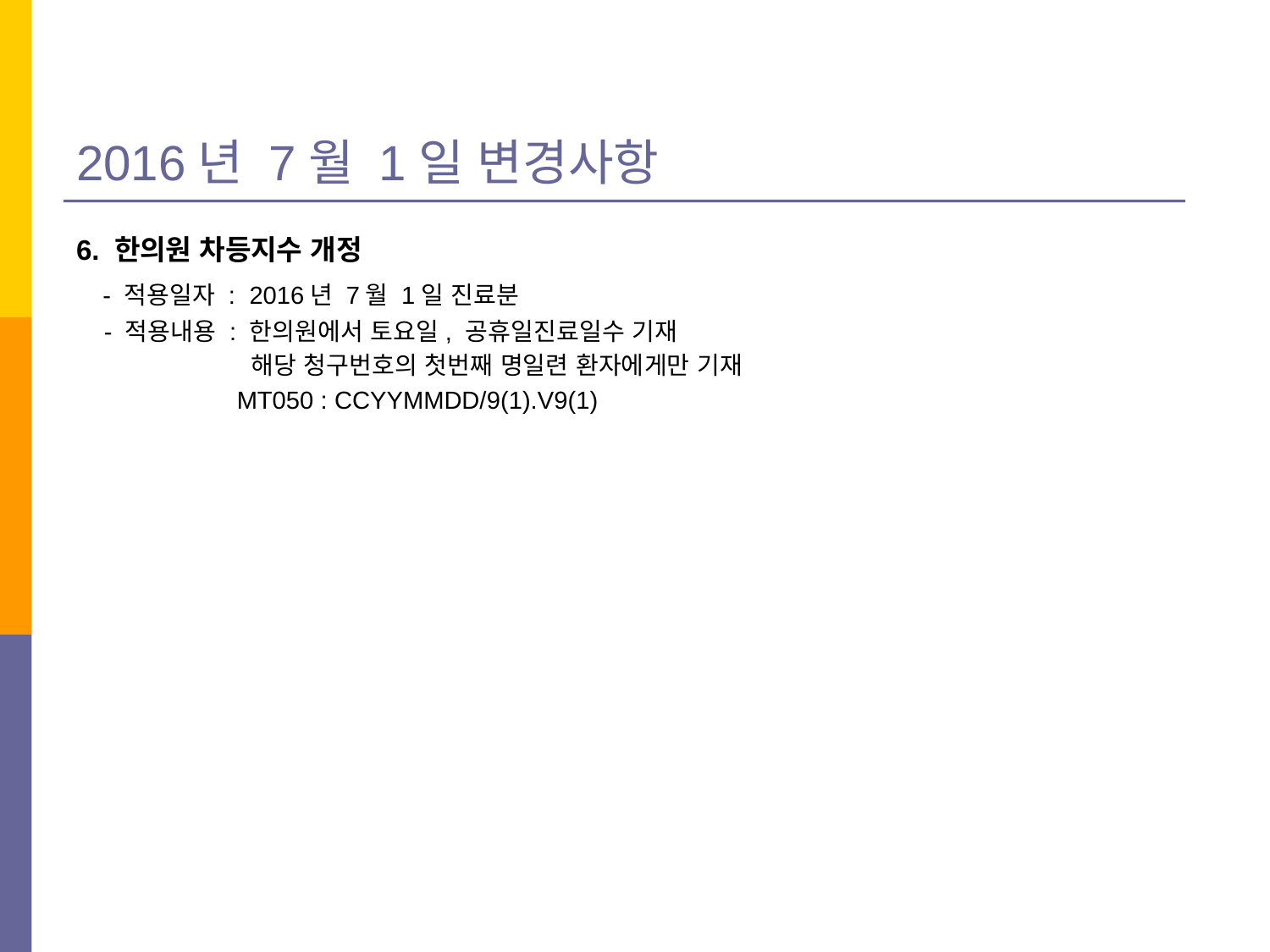

2016년 7월 1일 변경사항
6. 한의원 차등지수 개정
   - 적용일자 :  2016년 7월 1일 진료분
    - 적용내용 : 한의원에서 토요일, 공휴일진료일수 기재
	      해당 청구번호의 첫번째 명일련 환자에게만 기재
                       MT050 : CCYYMMDD/9(1).V9(1)